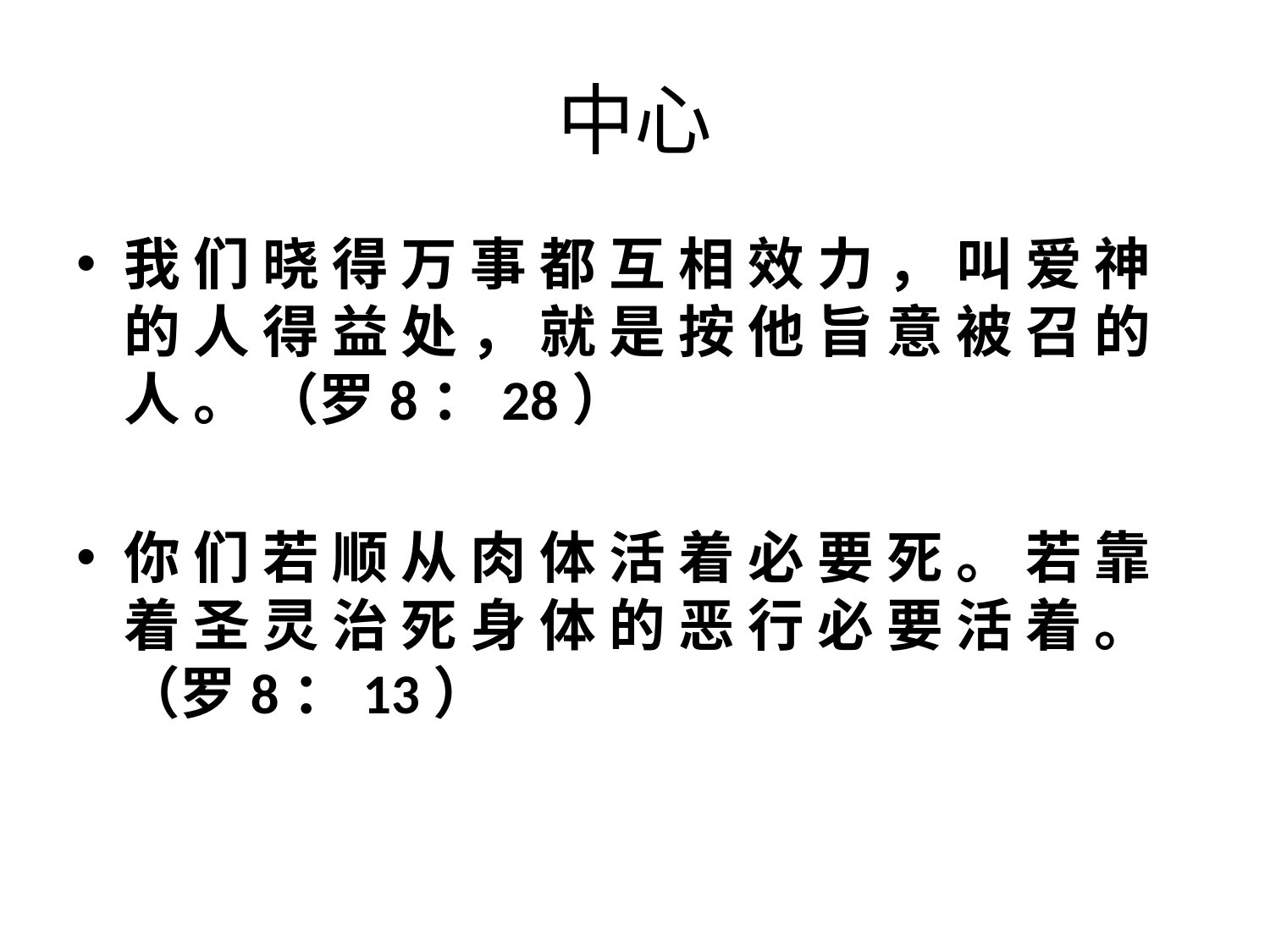

# 中心
我 们 晓 得 万 事 都 互 相 效 力 ， 叫 爱 神 的 人 得 益 处 ， 就 是 按 他 旨 意 被 召 的 人 。 （罗8：28）

你 们 若 顺 从 肉 体 活 着 必 要 死 。 若 靠 着 圣 灵 治 死 身 体 的 恶 行 必 要 活 着 。（罗8：13）
4